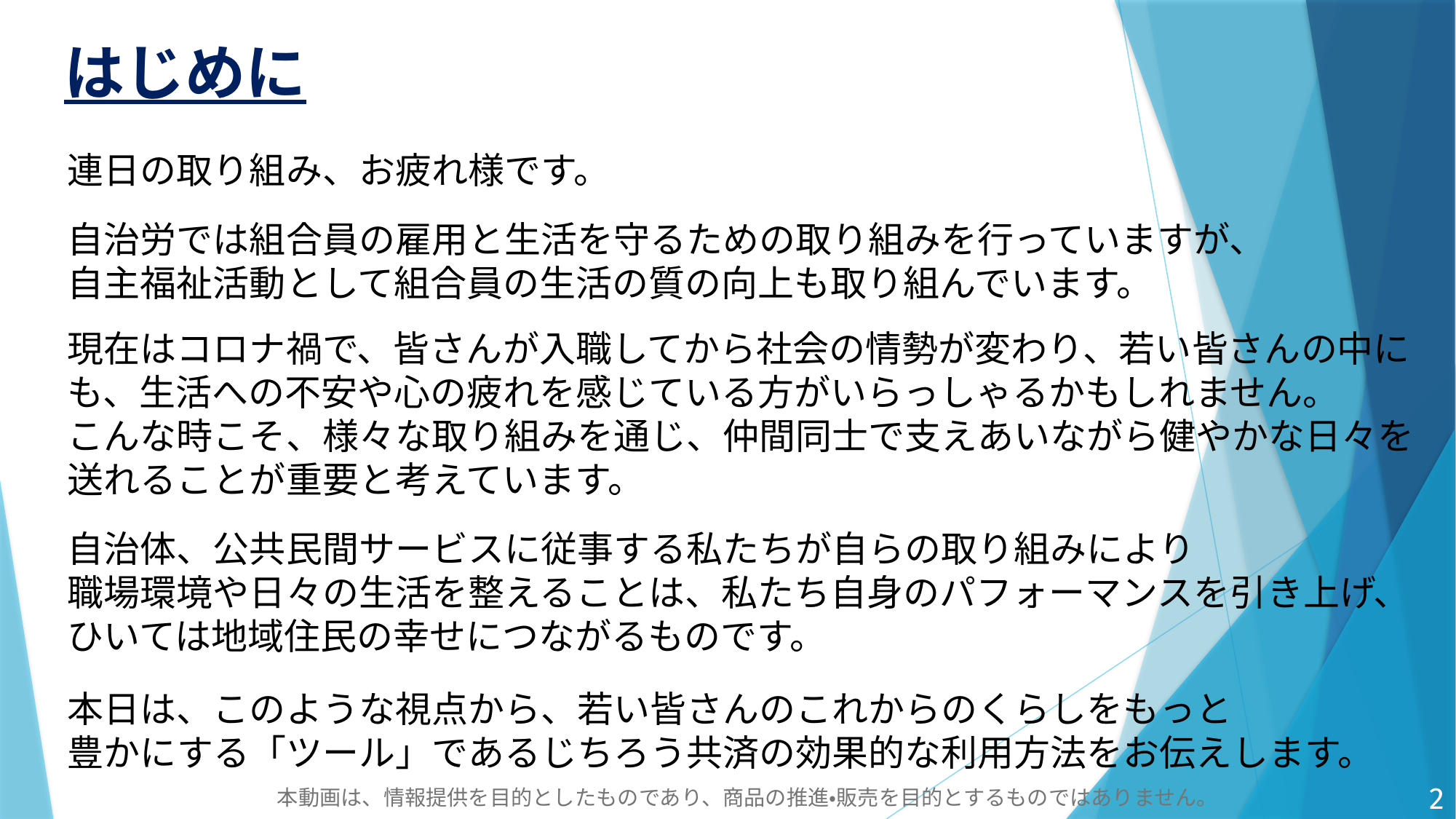

# はじめに
連日の取り組み、お疲れ様です。

自治労では組合員の雇用と生活を守るための取り組みを行っていますが、
自主福祉活動として組合員の生活の質の向上も取り組んでいます。

現在はコロナ禍で、皆さんが入職してから社会の情勢が変わり、若い皆さんの中にも、生活への不安や心の疲れを感じている方がいらっしゃるかもしれません。
こんな時こそ、様々な取り組みを通じ、仲間同士で支えあいながら健やかな日々を送れることが重要と考えています。

自治体、公共民間サービスに従事する私たちが自らの取り組みにより
職場環境や日々の生活を整えることは、私たち自身のパフォーマンスを引き上げ、ひいては地域住民の幸せにつながるものです。

本日は、このような視点から、若い皆さんのこれからのくらしをもっと
豊かにする「ツール」であるじちろう共済の効果的な利用方法をお伝えします。
2
本動画は、情報提供を目的としたものであり、商品の推進・販売を目的とするものではありません。